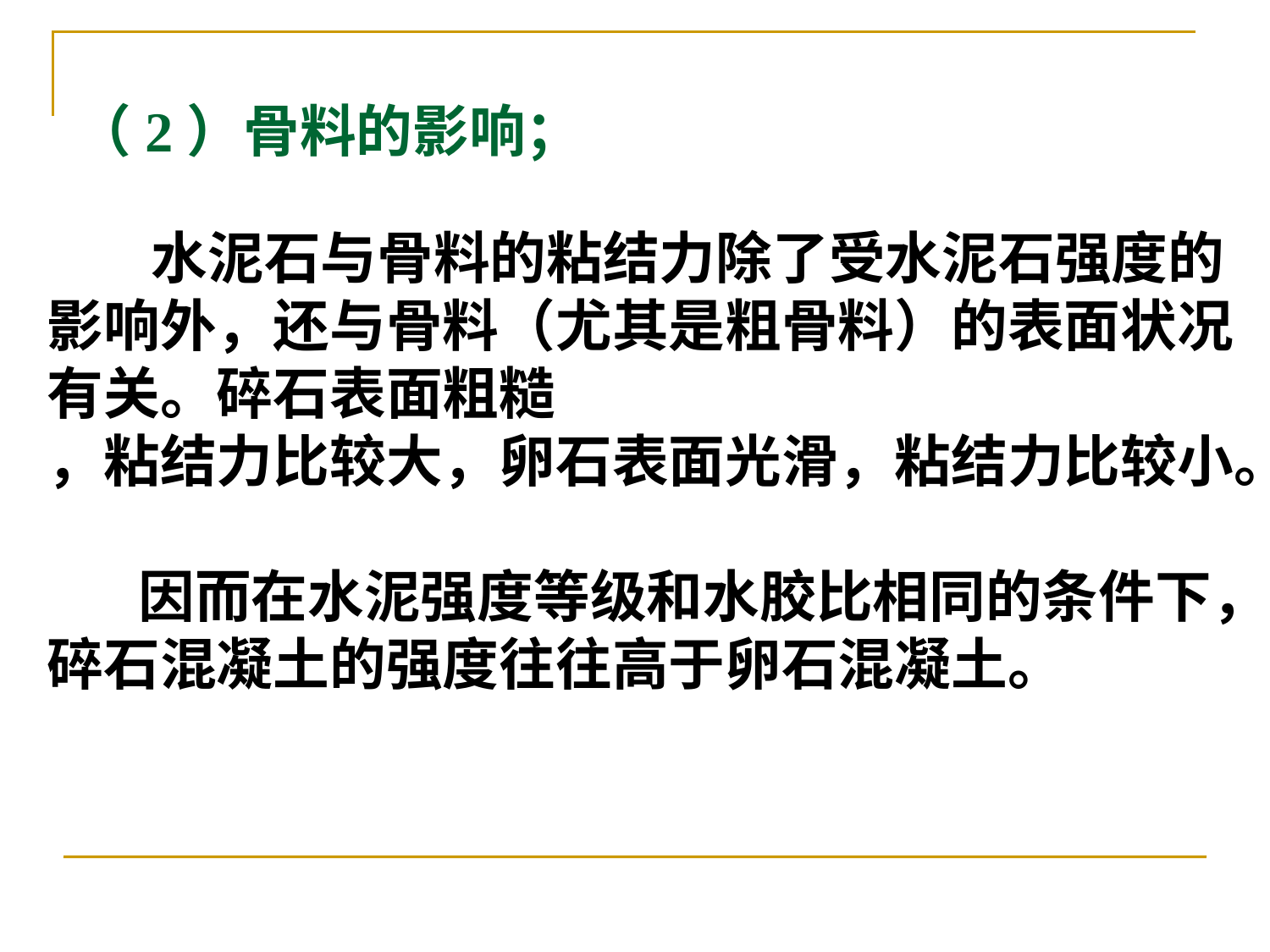

（2）骨料的影响；
       水泥石与骨料的粘结力除了受水泥石强度的影响外，还与骨料（尤其是粗骨料）的表面状况有关。碎石表面粗糙
，粘结力比较大，卵石表面光滑，粘结力比较小。

      因而在水泥强度等级和水胶比相同的条件下，碎石混凝土的强度往往高于卵石混凝土。